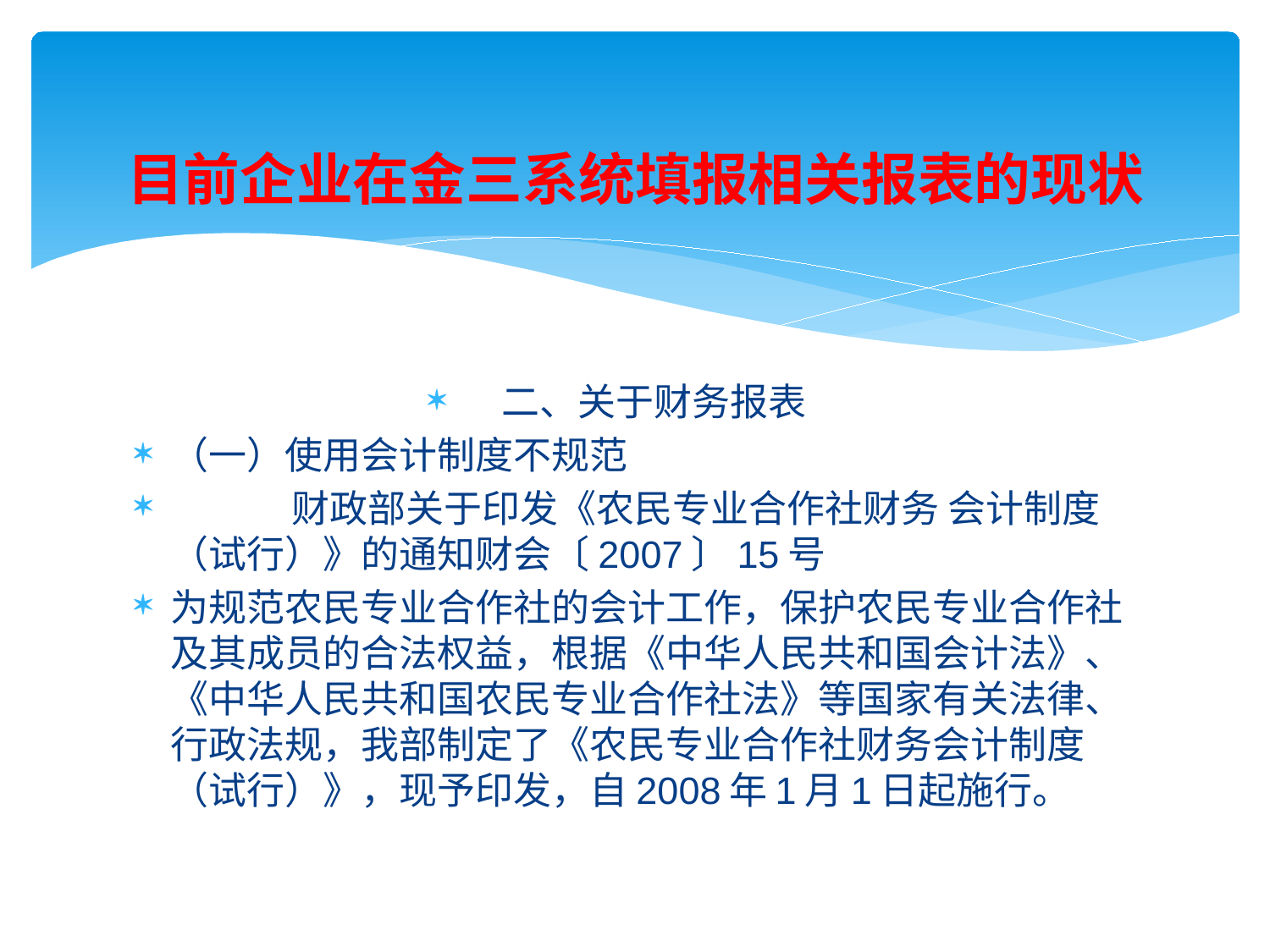

# 目前企业在金三系统填报相关报表的现状
二、关于财务报表
（一）使用会计制度不规范
             财政部关于印发《农民专业合作社财务 会计制度（试行）》的通知财会〔2007〕15号
为规范农民专业合作社的会计工作，保护农民专业合作社及其成员的合法权益，根据《中华人民共和国会计法》、《中华人民共和国农民专业合作社法》等国家有关法律、行政法规，我部制定了《农民专业合作社财务会计制度（试行）》，现予印发，自2008年1月1日起施行。